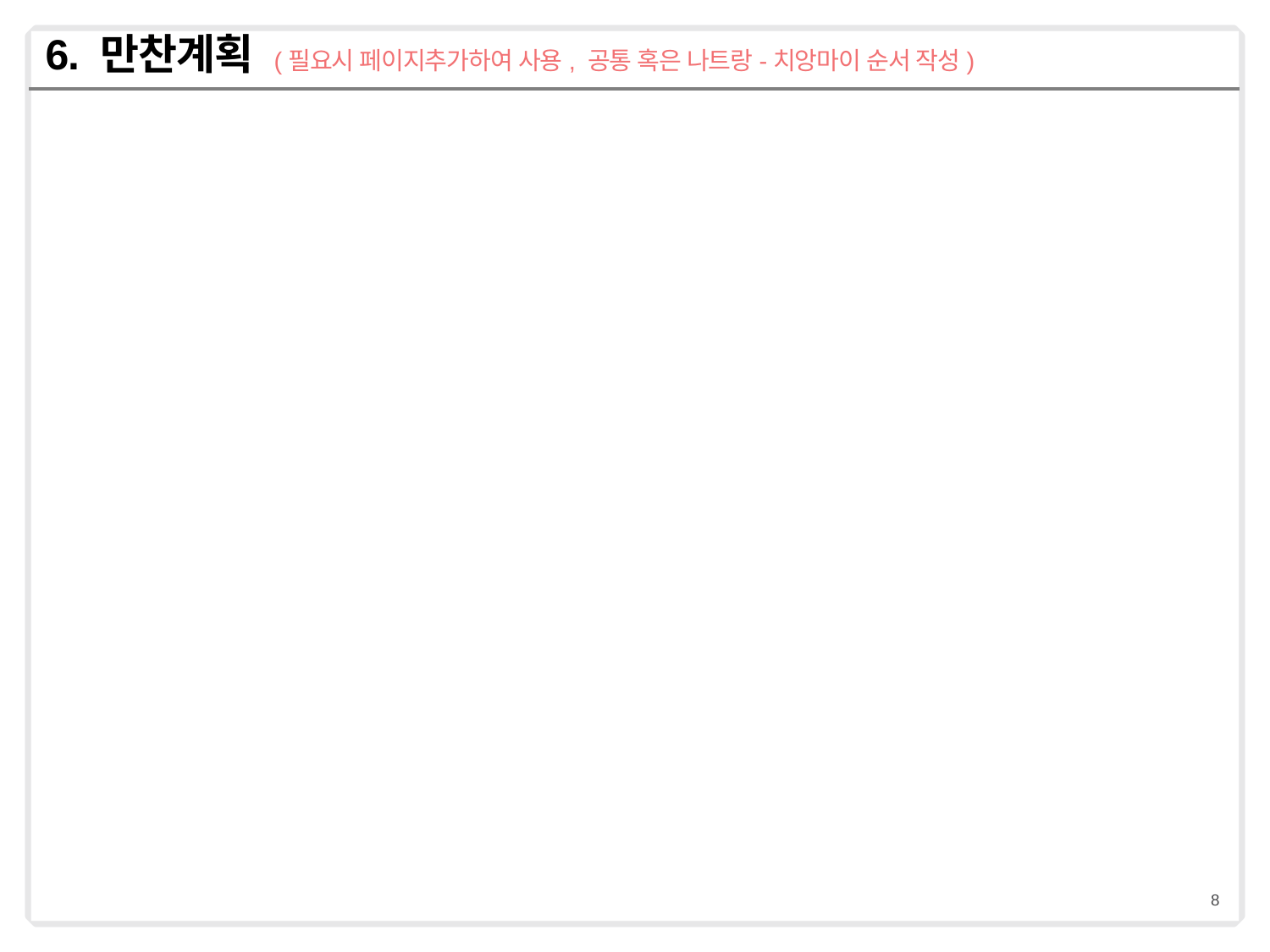

# 6. 만찬계획 (필요시 페이지추가하여 사용, 공통 혹은 나트랑-치앙마이 순서 작성)